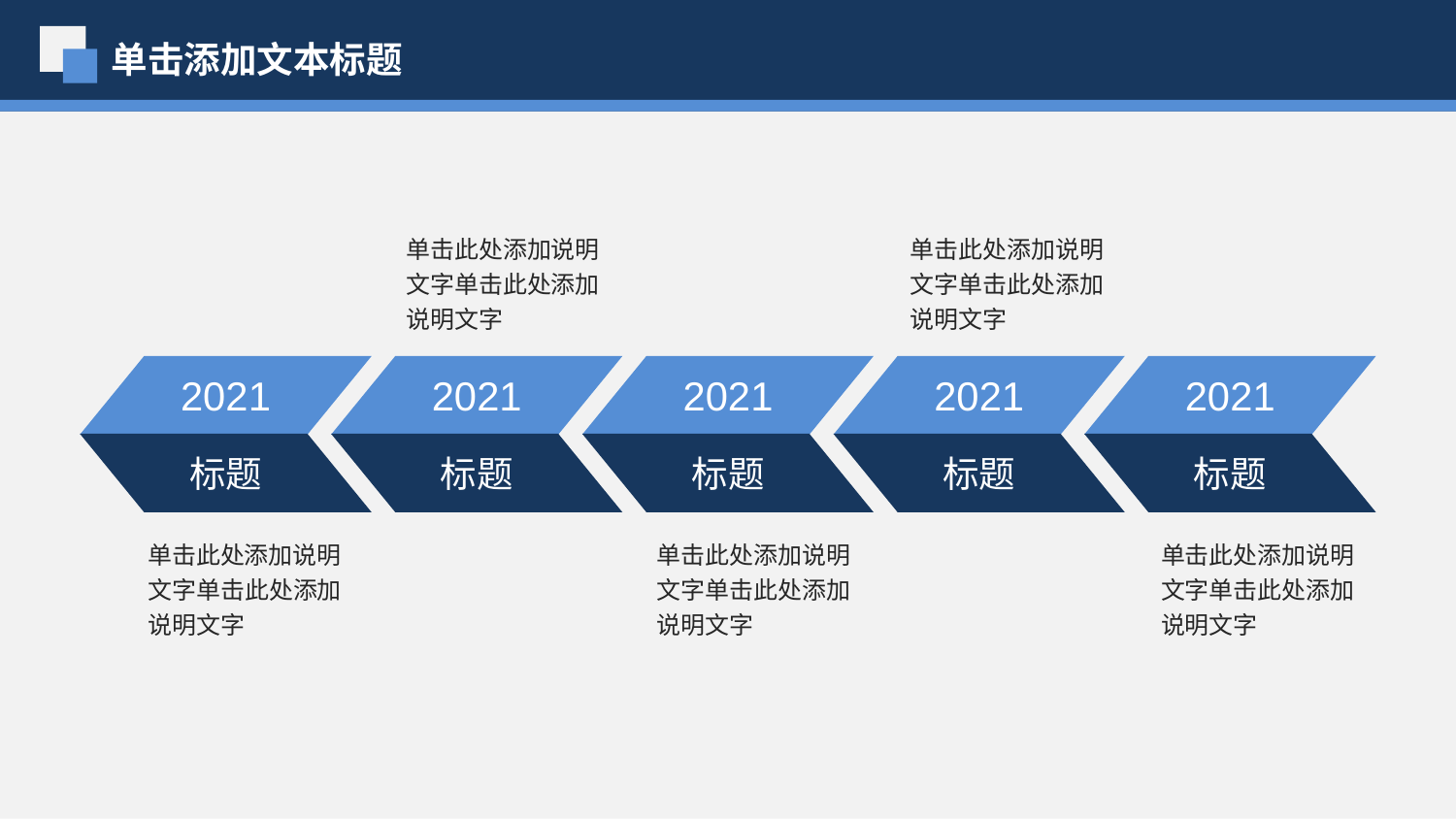

单击添加文本标题

单击此处添加说明文字单击此处添加说明文字
单击此处添加说明文字单击此处添加说明文字
2021
标题
2021
标题
2021
标题
2021
标题
2021
标题
单击此处添加说明文字单击此处添加说明文字
单击此处添加说明文字单击此处添加说明文字
单击此处添加说明文字单击此处添加说明文字